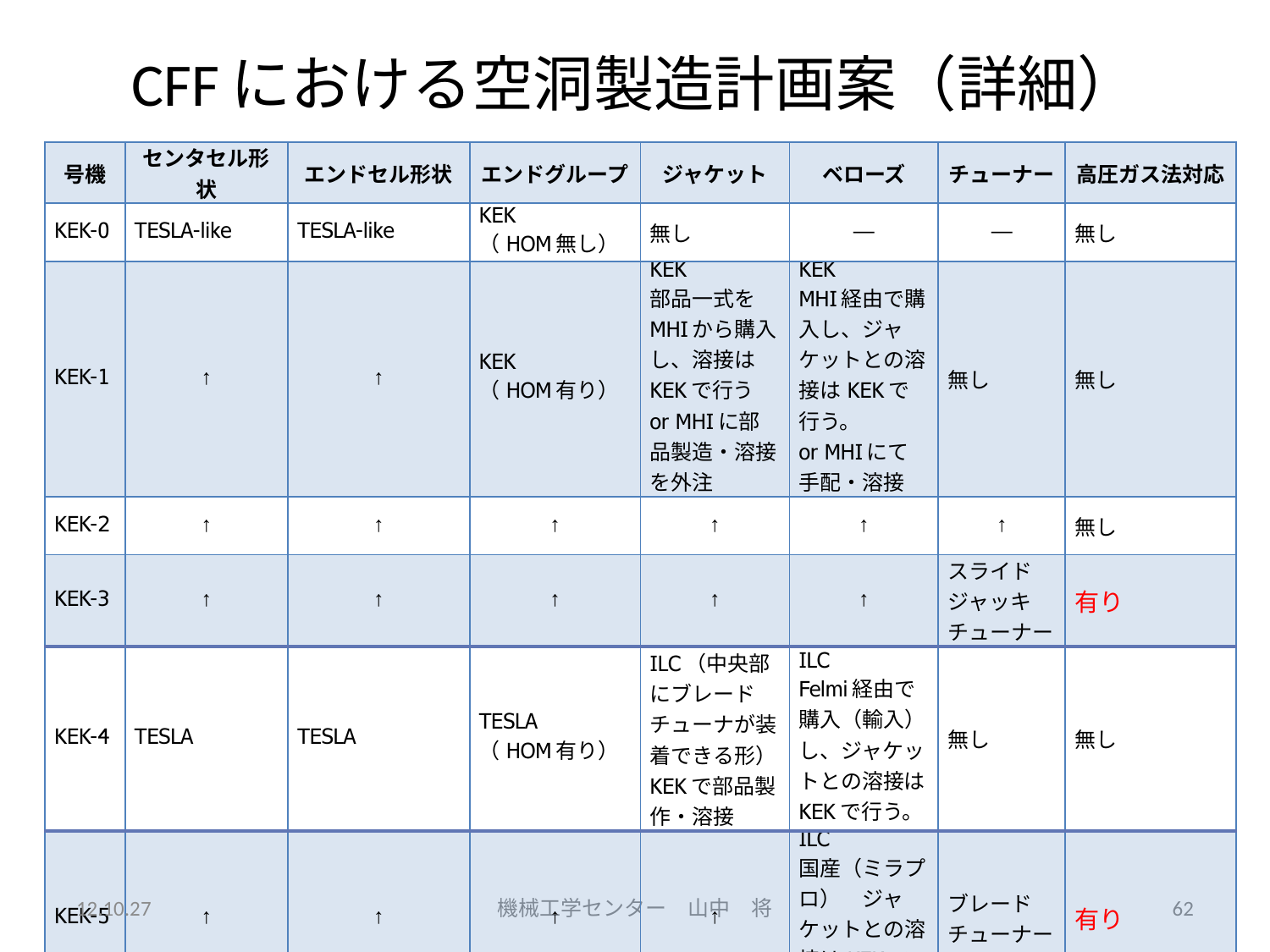

# CFFにおける空洞製造計画案（詳細）
| 号機 | センタセル形状 | エンドセル形状 | エンドグループ | ジャケット | ベローズ | チューナー | 高圧ガス法対応 |
| --- | --- | --- | --- | --- | --- | --- | --- |
| KEK-0 | TESLA-like | TESLA-like | KEK （HOM無し） | 無し | ― | ― | 無し |
| KEK-1 | ↑ | ↑ | KEK （HOM有り） | KEK 部品一式をMHIから購入し、溶接はKEKで行う or MHIに部品製造・溶接を外注 | KEK MHI経由で購入し、ジャケットとの溶接はKEKで行う。 or MHIにて手配・溶接 | 無し | 無し |
| KEK-2 | ↑ | ↑ | ↑ | ↑ | ↑ | ↑ | 無し |
| KEK-3 | ↑ | ↑ | ↑ | ↑ | ↑ | スライドジャッキチューナー | 有り |
| KEK-4 | TESLA | TESLA | TESLA （HOM有り） | ILC（中央部にブレードチューナが装着できる形） KEKで部品製作・溶接 | ILC Felmi経由で購入（輸入）し、ジャケットとの溶接はKEKで行う。 | 無し | 無し |
| KEK-5 | ↑ | ↑ | ↑ | ↑ | ILC 国産（ミラプロ）　ジャケットとの溶接はKEKで行う。 | ブレードチューナー | 有り |
12.10.27
機械工学センター　山中　将
62